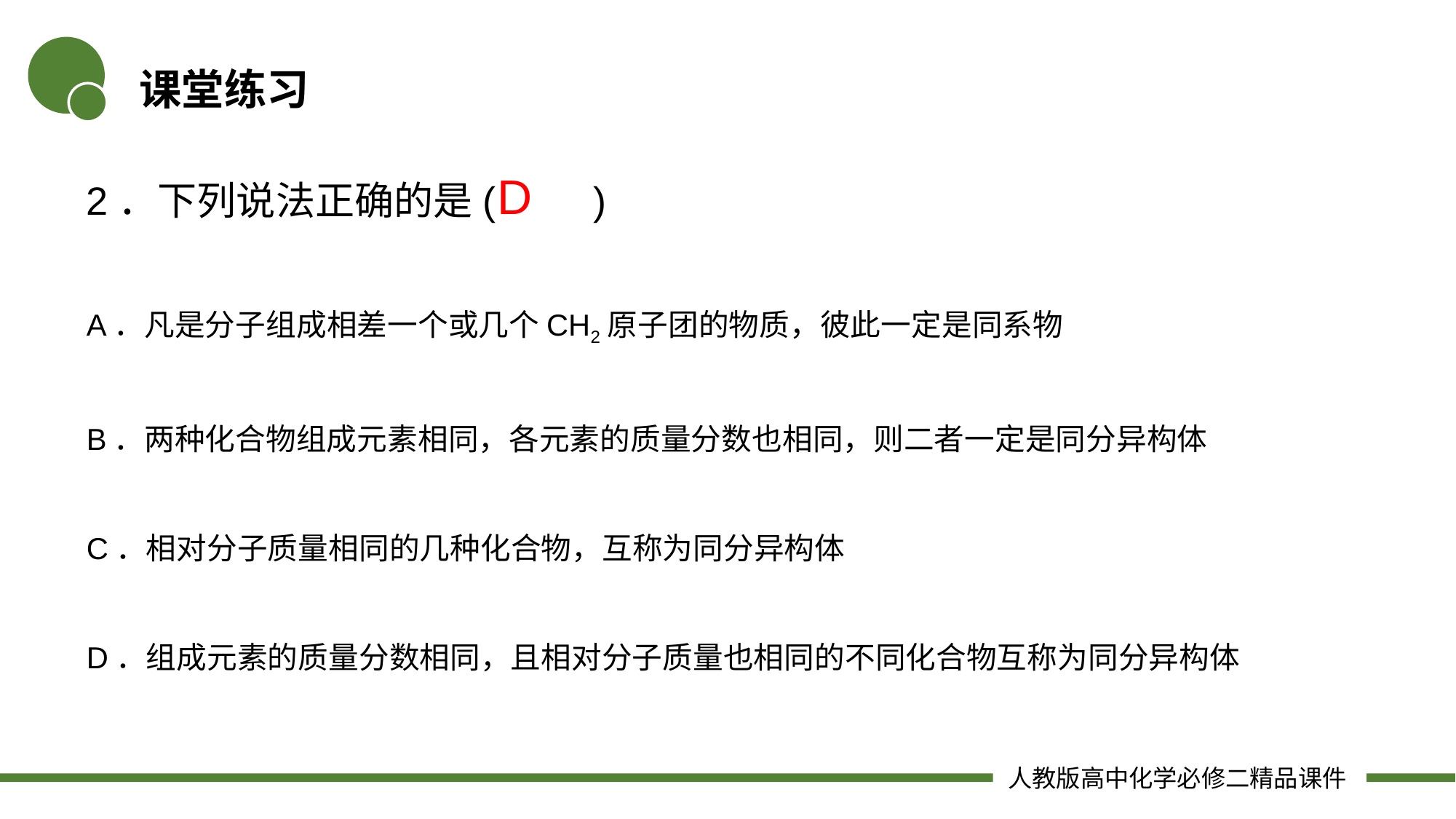

课堂练习
2．下列说法正确的是(　　)
A．凡是分子组成相差一个或几个CH2原子团的物质，彼此一定是同系物
B．两种化合物组成元素相同，各元素的质量分数也相同，则二者一定是同分异构体
C．相对分子质量相同的几种化合物，互称为同分异构体
D．组成元素的质量分数相同，且相对分子质量也相同的不同化合物互称为同分异构体
D